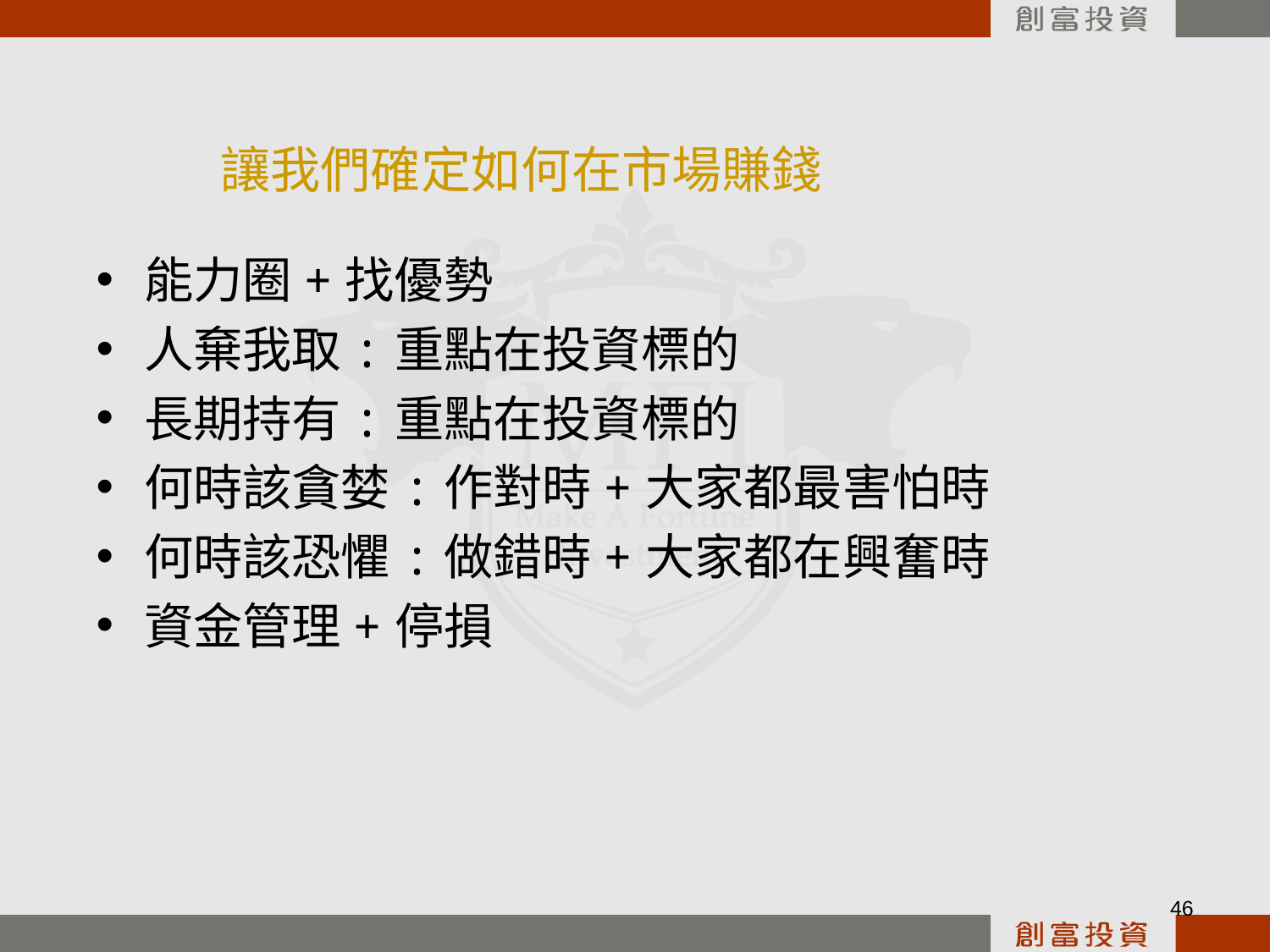

# 讓我們確定如何在市場賺錢
能力圈+找優勢
人棄我取:重點在投資標的
長期持有:重點在投資標的
何時該貪婪:作對時+大家都最害怕時
何時該恐懼:做錯時+大家都在興奮時
資金管理+停損
46